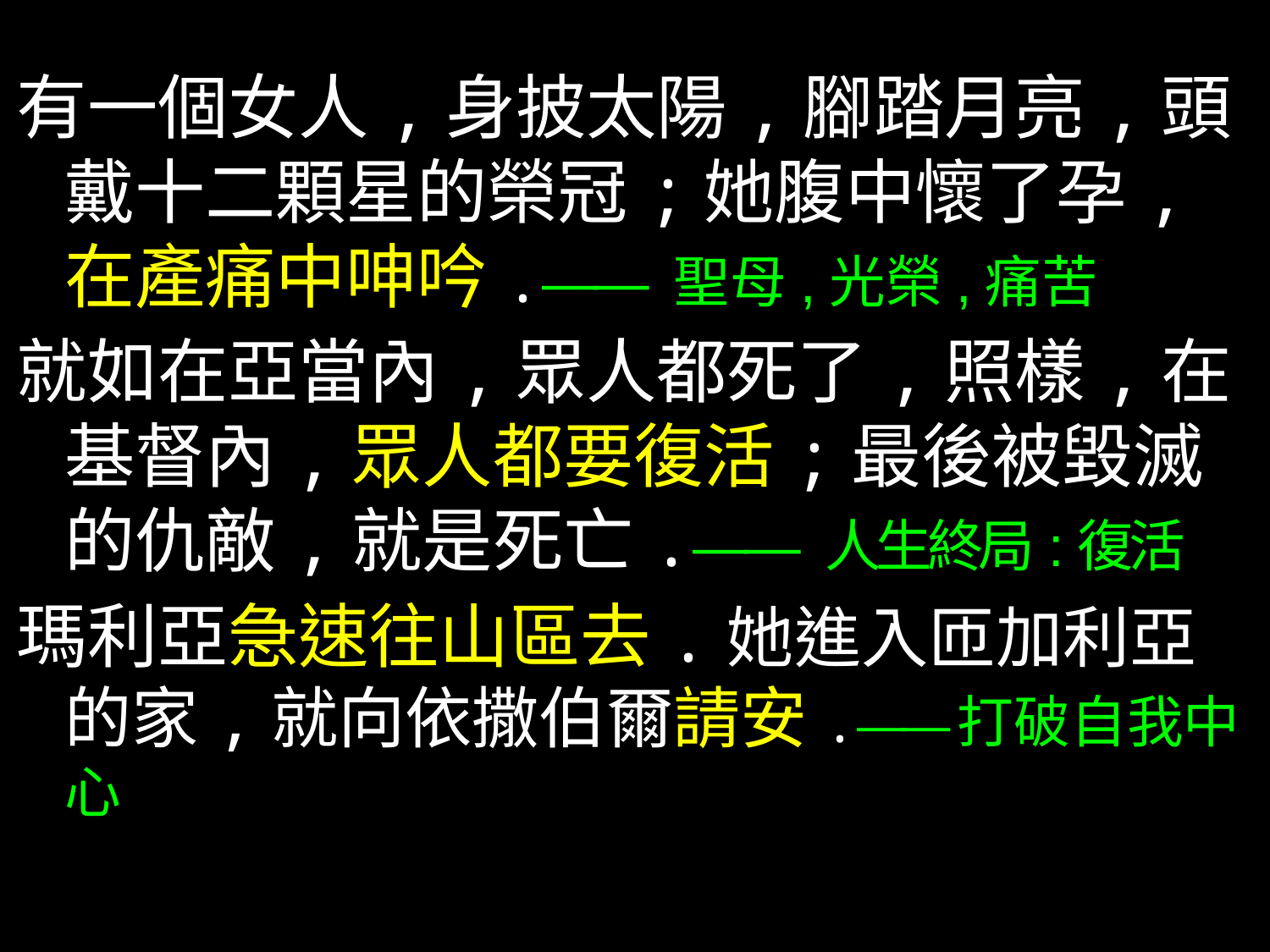

有一個女人,身披太陽,腳踏月亮,頭戴十二顆星的榮冠;她腹中懷了孕,在產痛中呻吟.—— 聖母,光榮,痛苦
就如在亞當內,眾人都死了,照樣,在基督內,眾人都要復活;最後被毀滅的仇敵,就是死亡.—— 人生終局:復活
瑪利亞急速往山區去.她進入匝加利亞的家,就向依撒伯爾請安.——   打破自我中心